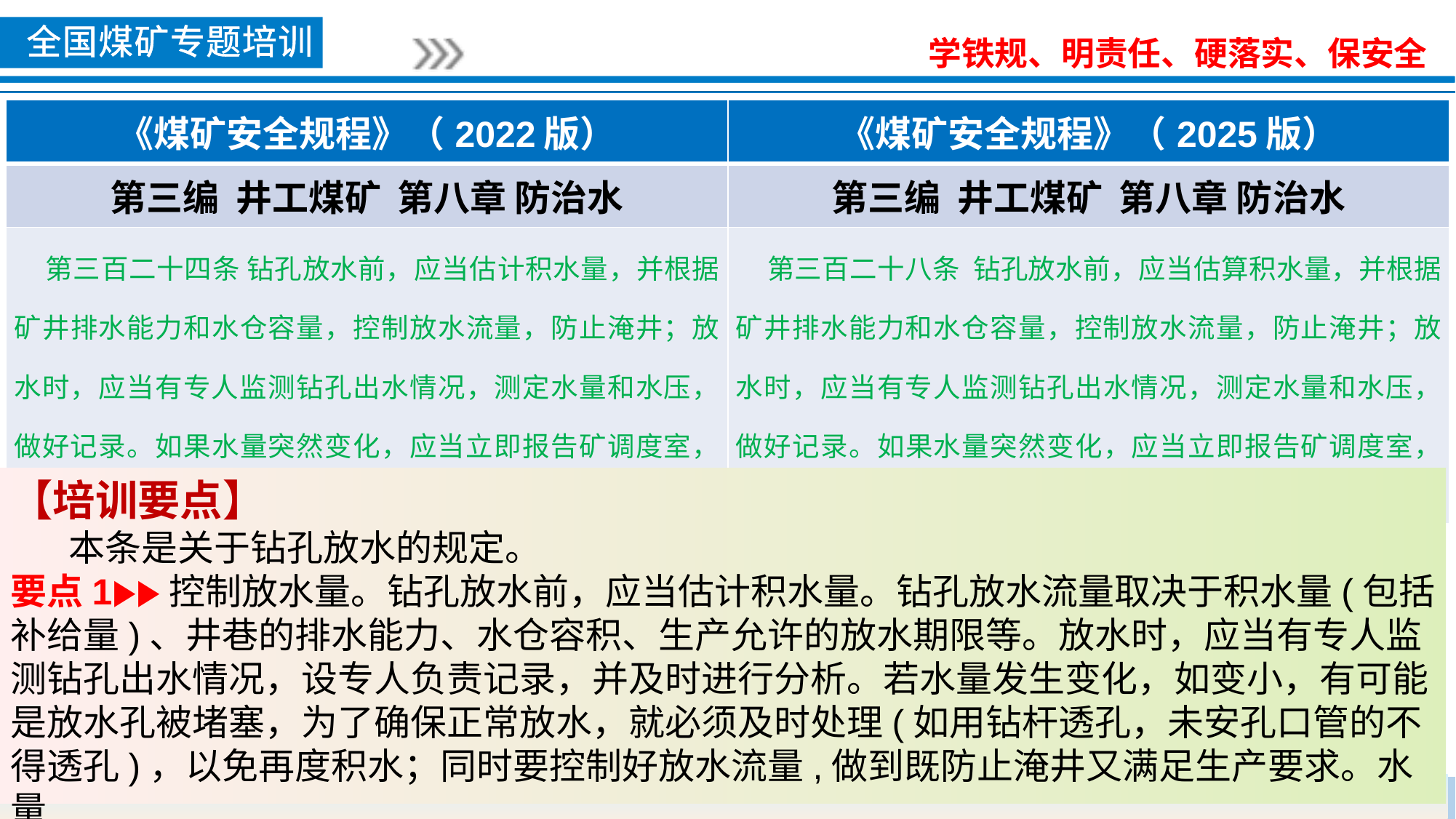

| 《煤矿安全规程》（2022版） | 《煤矿安全规程》（2025版） |
| --- | --- |
| 第三编 井工煤矿 第八章 防治水 | 第三编 井工煤矿 第八章 防治水 |
| 第三百二十四条 钻孔放水前，应当估计积水量，并根据矿井排水能力和水仓容量，控制放水流量，防止淹井；放水时，应当有专人监测钻孔出水情况，测定水量和水压，做好记录。如果水量突然变化，应当立即报告矿调度室，分析原因，及时处理。 | 第三百二十八条 钻孔放水前，应当估算积水量，并根据矿井排水能力和水仓容量，控制放水流量，防止淹井；放水时，应当有专人监测钻孔出水情况，测定水量和水压，做好记录。如果水量突然变化，应当立即报告矿调度室，分析原因，及时处理。 |
【培训要点】
      本条是关于钻孔放水的规定。
要点1▶▶控制放水量。钻孔放水前，应当估计积水量。钻孔放水流量取决于积水量(包括补给量)、井巷的排水能力、水仓容积、生产允许的放水期限等。放水时，应当有专人监测钻孔出水情况，设专人负责记录，并及时进行分析。若水量发生变化，如变小，有可能是放水孔被堵塞，为了确保正常放水，就必须及时处理(如用钻杆透孔，未安孔口管的不得透孔)，以免再度积水；同时要控制好放水流量,做到既防止淹井又满足生产要求。水量